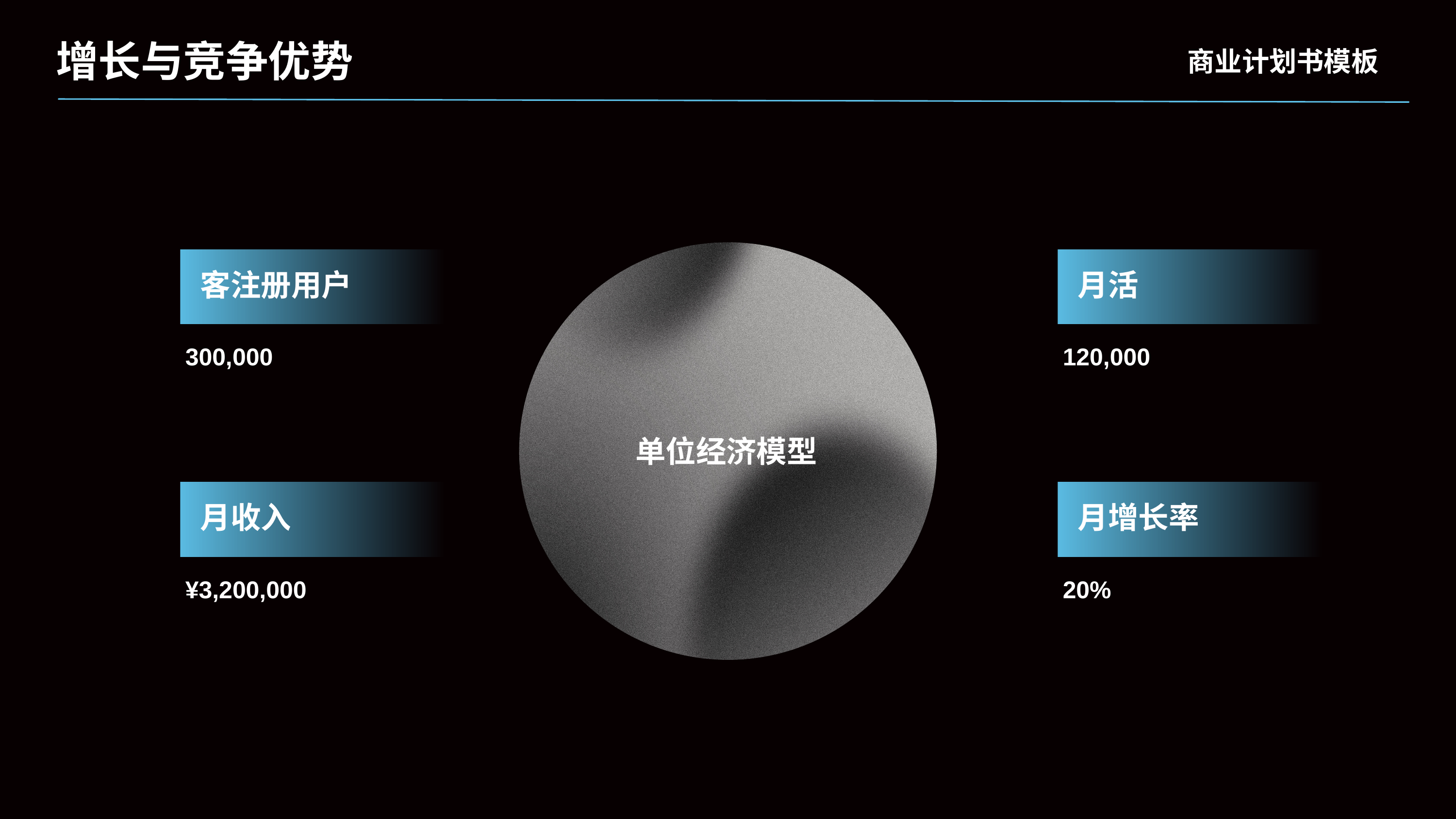

增长与竞争优势
商业计划书模板

客注册用户
月活
300,000
120,000
单位经济模型

月收入
月增长率
¥3,200,000
20%